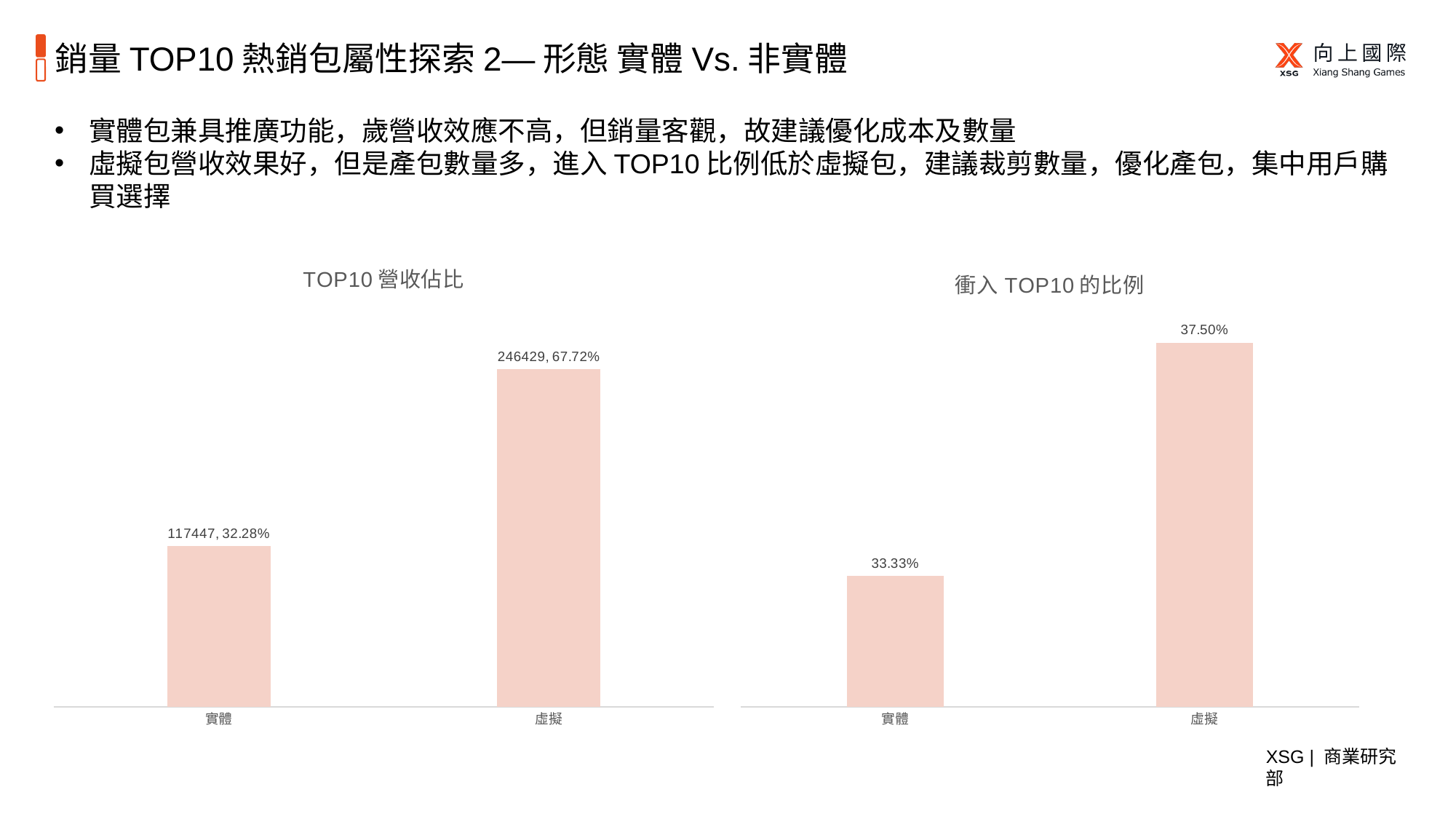

# 銷量TOP10熱銷包屬性探索2—形態 實體Vs.非實體
實體包兼具推廣功能，歲營收效應不高，但銷量客觀，故建議優化成本及數量
虛擬包營收效果好，但是產包數量多，進入TOP10比例低於虛擬包，建議裁剪數量，優化產包，集中用戶購買選擇

### Chart: TOP10營收佔比

| Category |  |
|---|---|
| 實體 | 0.3227665468456287 |
| 虛擬 | 0.6772334531543712 |

### Chart: 衝入TOP10的比例

| Category |  |
|---|---|
| 實體 | 0.3333333333333333 |
| 虛擬 | 0.375 |